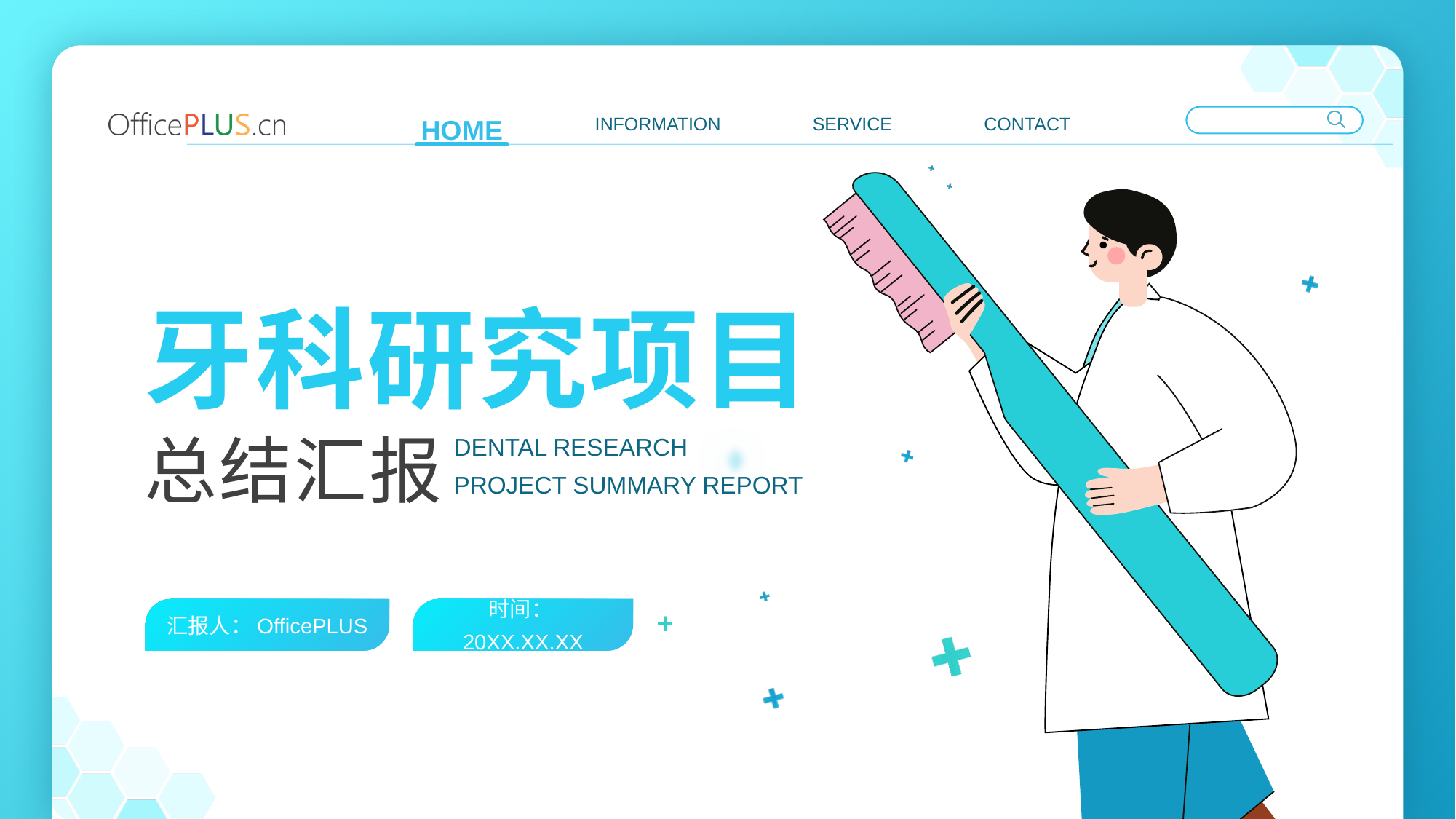

牙科研究项目
总结汇报
DENTAL RESEARCH
PROJECT SUMMARY REPORT
汇报人：OfficePLUS
时间：20XX.XX.XX